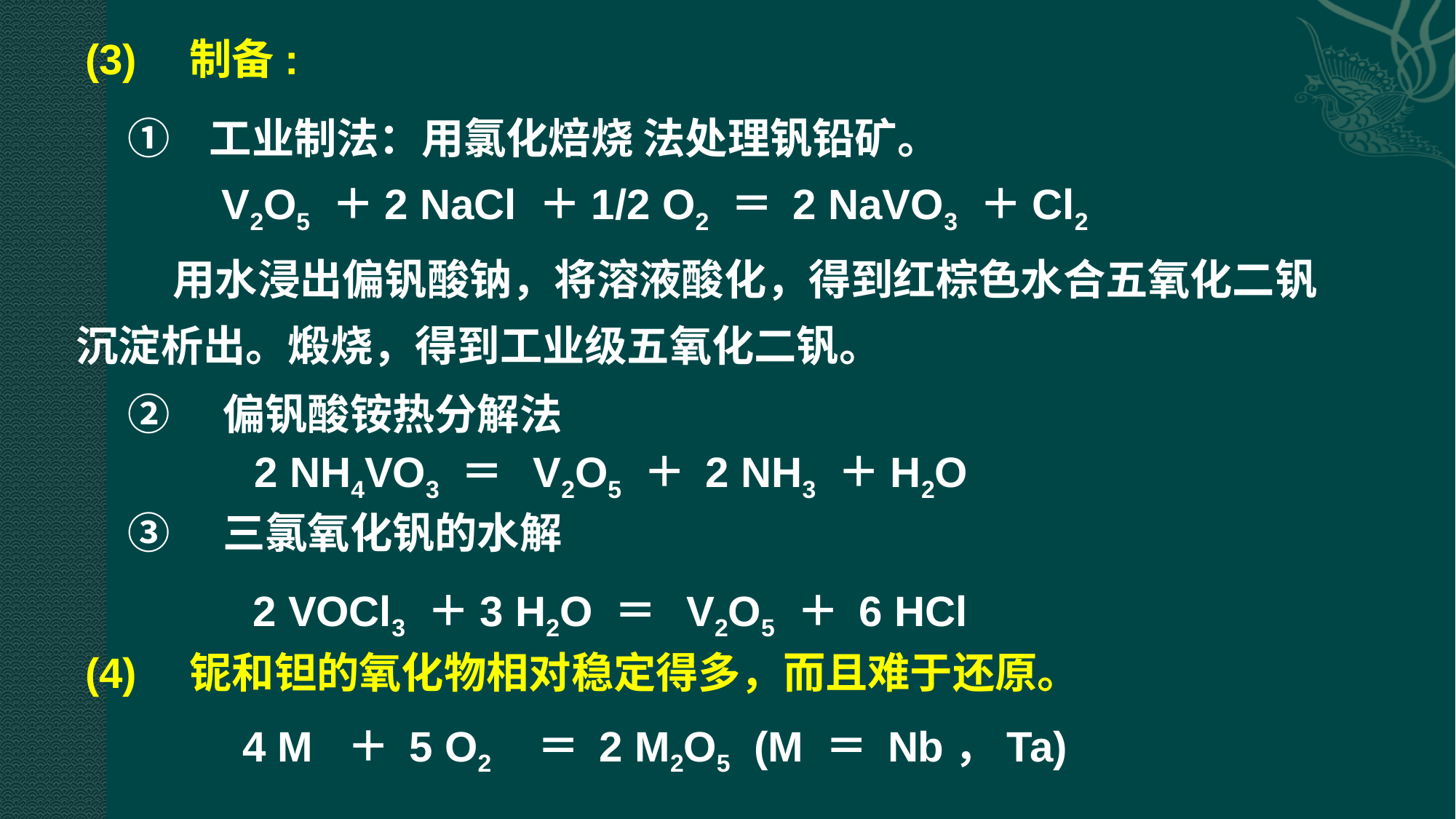

(3)　制备:
①   工业制法：用氯化焙烧 法处理钒铅矿。
V2O5 ＋2 NaCl ＋1/2 O2 ＝ 2 NaVO3 ＋Cl2
         用水浸出偏钒酸钠，将溶液酸化，得到红棕色水合五氧化二钒沉淀析出。煅烧，得到工业级五氧化二钒。
②　偏钒酸铵热分解法
2 NH4VO3 ＝  V2O5 ＋ 2 NH3 ＋H2O
③　三氯氧化钒的水解
2 VOCl3 ＋3 H2O ＝  V2O5 ＋ 6 HCl
(4)　铌和钽的氧化物相对稳定得多，而且难于还原。
4 M  ＋ 5 O2   ＝ 2 M2O5  (M ＝ Nb，Ta)